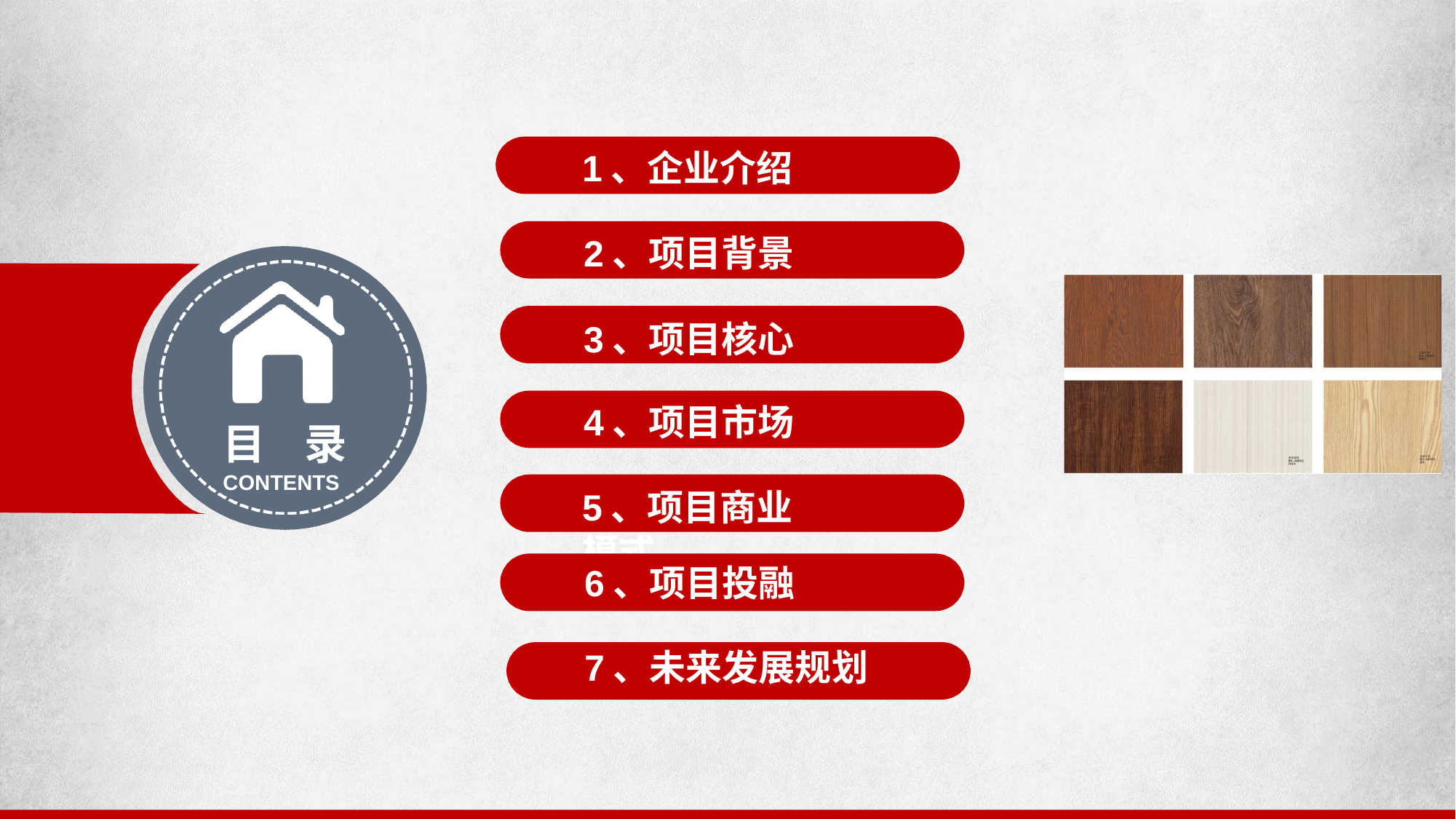

# 1、企业介绍

2、项目背景

3、项目核心

4、项目市场
目	录
CONTENTS

5、项目商业模式

6、项目投融

7、未来发展规划